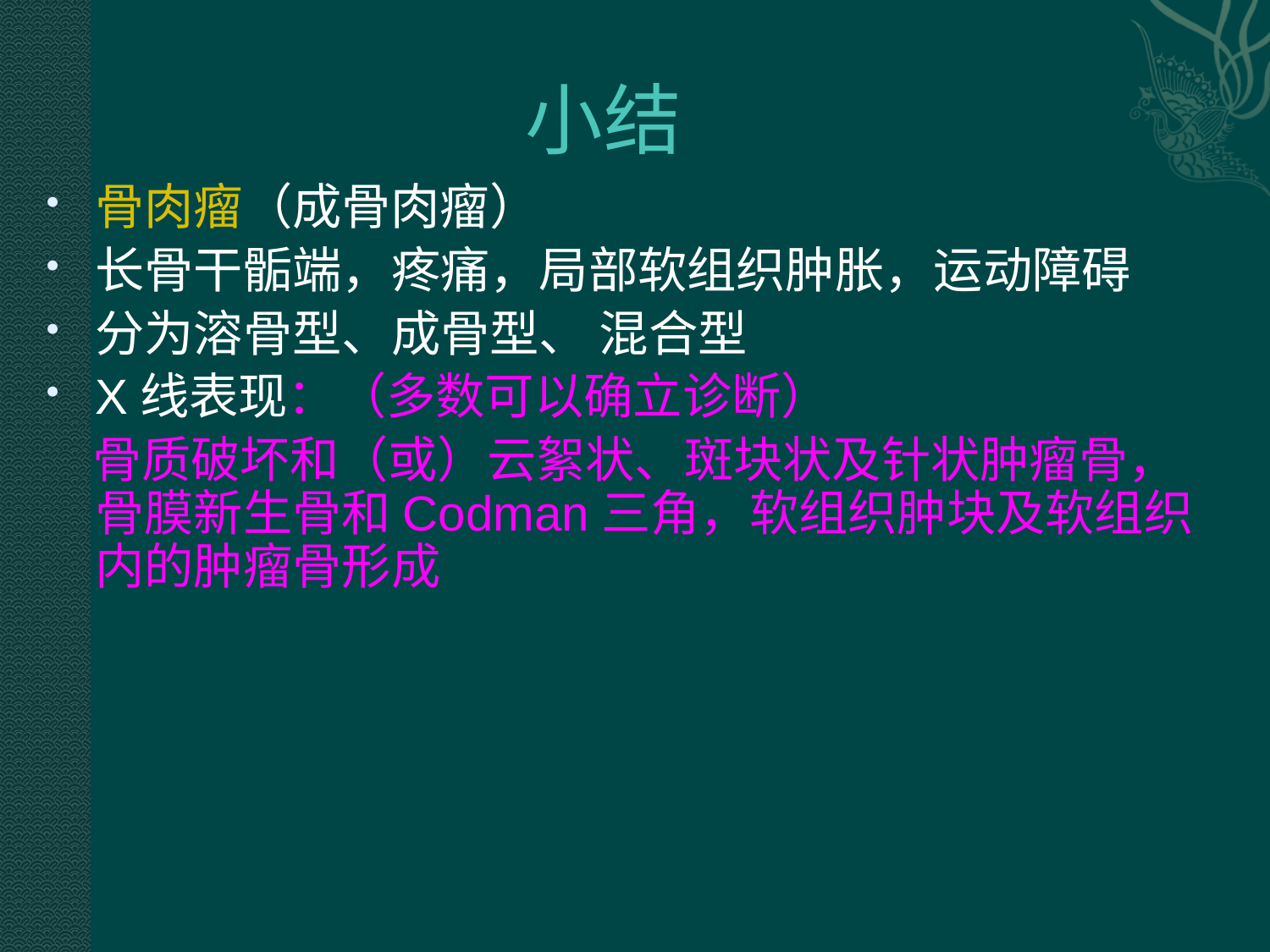

小结
骨肉瘤（成骨肉瘤）
长骨干骺端，疼痛，局部软组织肿胀，运动障碍
分为溶骨型、成骨型、 混合型
X线表现：（多数可以确立诊断）
   骨质破坏和（或）云絮状、斑块状及针状肿瘤骨，骨膜新生骨和Codman三角，软组织肿块及软组织内的肿瘤骨形成